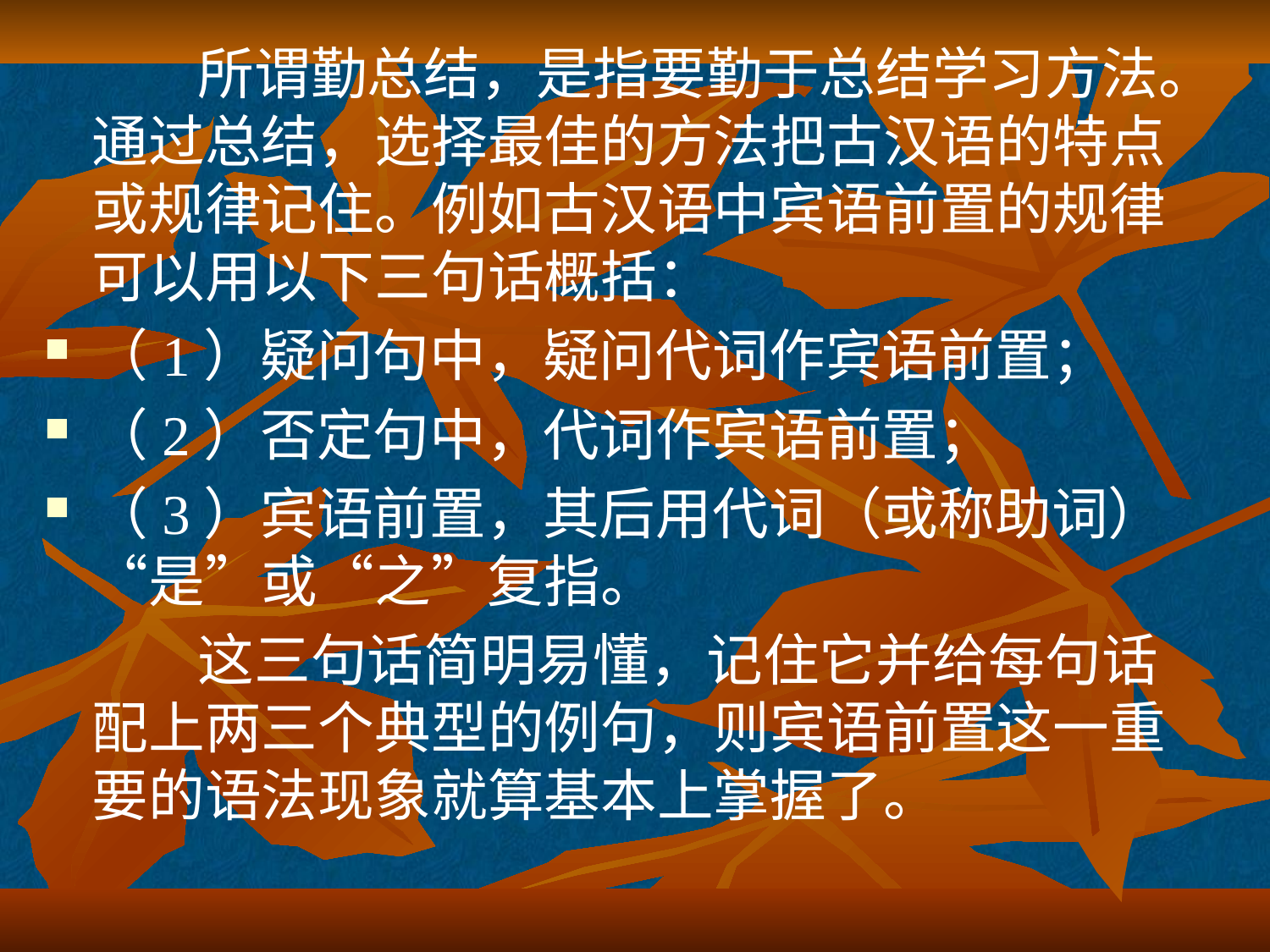

所谓勤总结，是指要勤于总结学习方法。通过总结，选择最佳的方法把古汉语的特点或规律记住。例如古汉语中宾语前置的规律可以用以下三句话概括：
（1）疑问句中，疑问代词作宾语前置；
（2）否定句中，代词作宾语前置；
（3）宾语前置，其后用代词（或称助词）“是”或“之”复指。
           这三句话简明易懂，记住它并给每句话配上两三个典型的例句，则宾语前置这一重要的语法现象就算基本上掌握了。